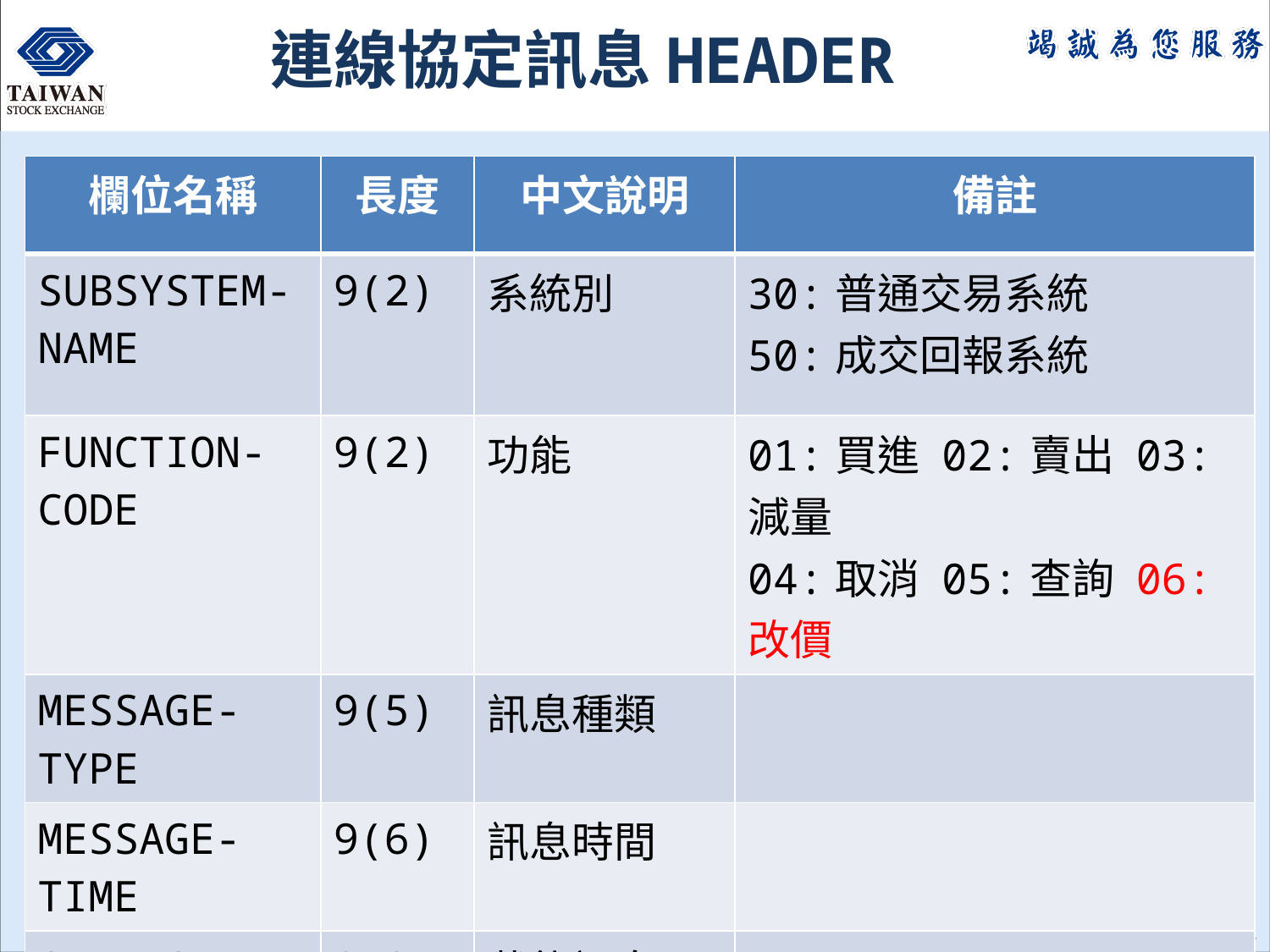

# 連線協定訊息HEADER
| 欄位名稱 | 長度 | 中文說明 | 備註 |
| --- | --- | --- | --- |
| SUBSYSTEM-NAME | 9(2) | 系統別 | 30:普通交易系統 50:成交回報系統 |
| FUNCTION-CODE | 9(2) | 功能 | 01:買進 02:賣出 03:減量 04:取消 05:查詢 06:改價 |
| MESSAGE-TYPE | 9(5) | 訊息種類 |  |
| MESSAGE-TIME | 9(6) | 訊息時間 |  |
| STATUS-CODE | 9(2) | 狀態訊息碼 |  |
11